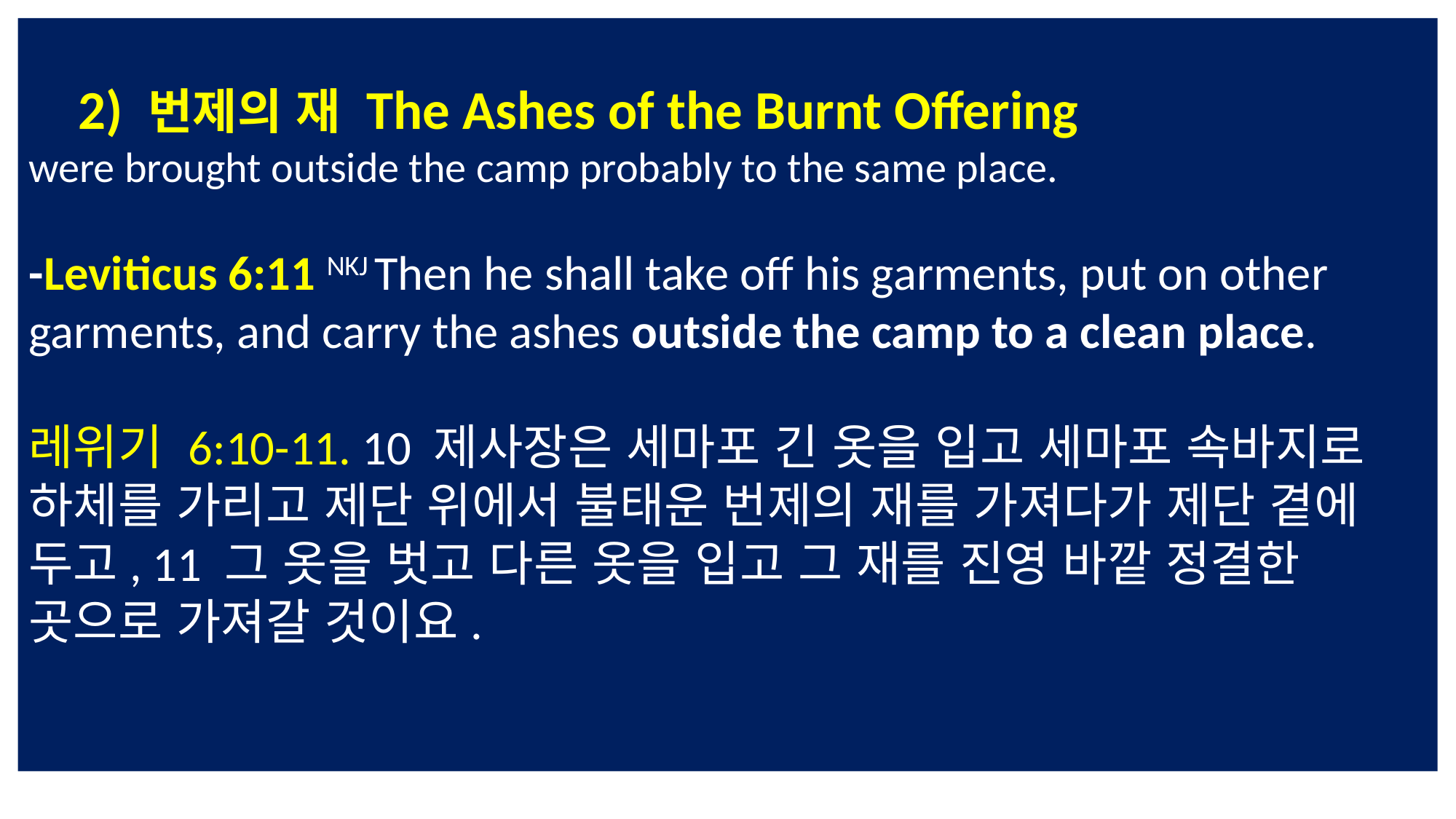

2) 번제의 재 The Ashes of the Burnt Offering
were brought outside the camp probably to the same place.

-Leviticus 6:11 NKJ Then he shall take off his garments, put on other garments, and carry the ashes outside the camp to a clean place.

레위기 6:10-11. 10 제사장은 세마포 긴 옷을 입고 세마포 속바지로 하체를 가리고 제단 위에서 불태운 번제의 재를 가져다가 제단 곁에 두고, 11 그 옷을 벗고 다른 옷을 입고 그 재를 진영 바깥 정결한 곳으로 가져갈 것이요.